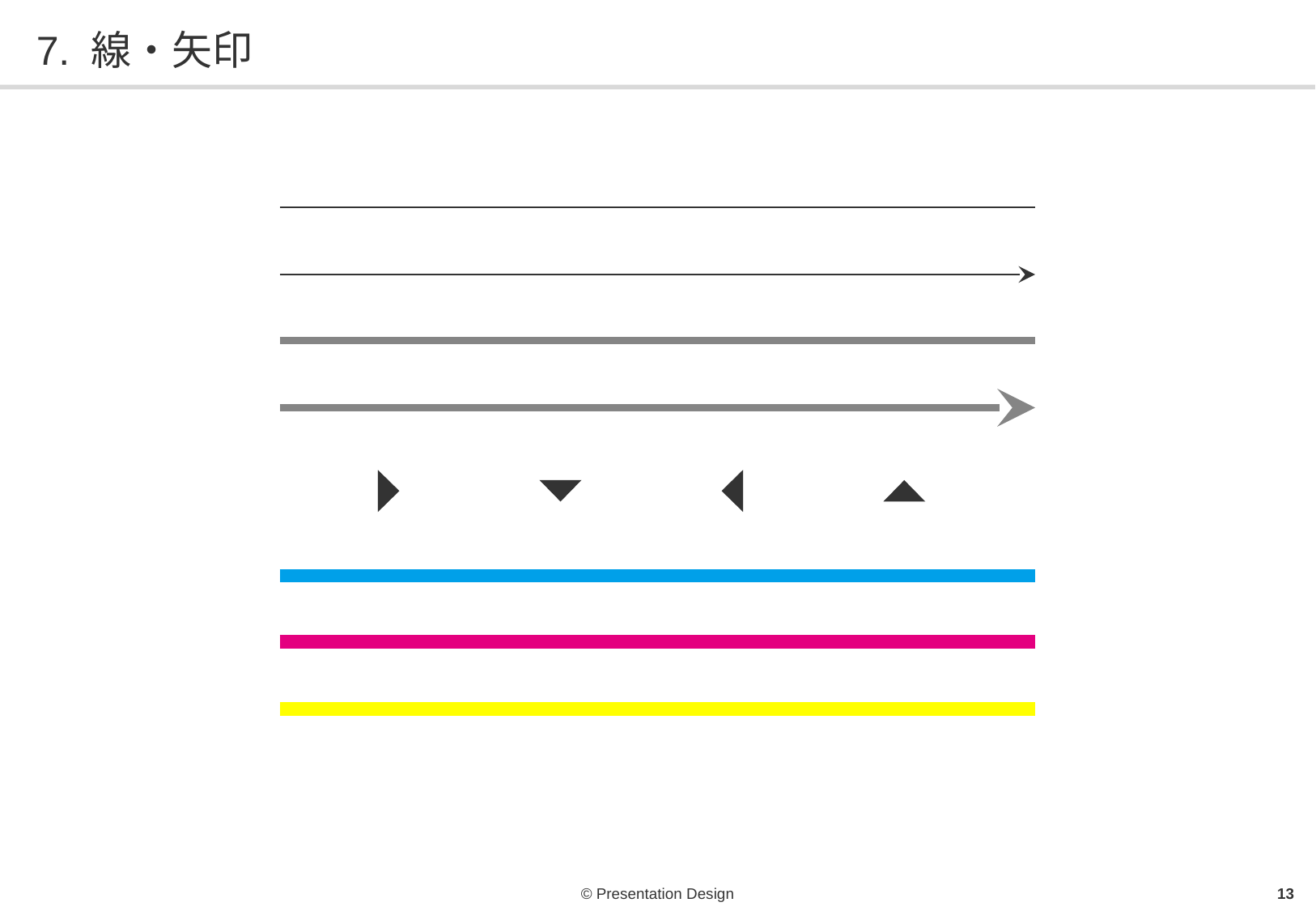

# 7. 線・矢印

© Presentation Design
13